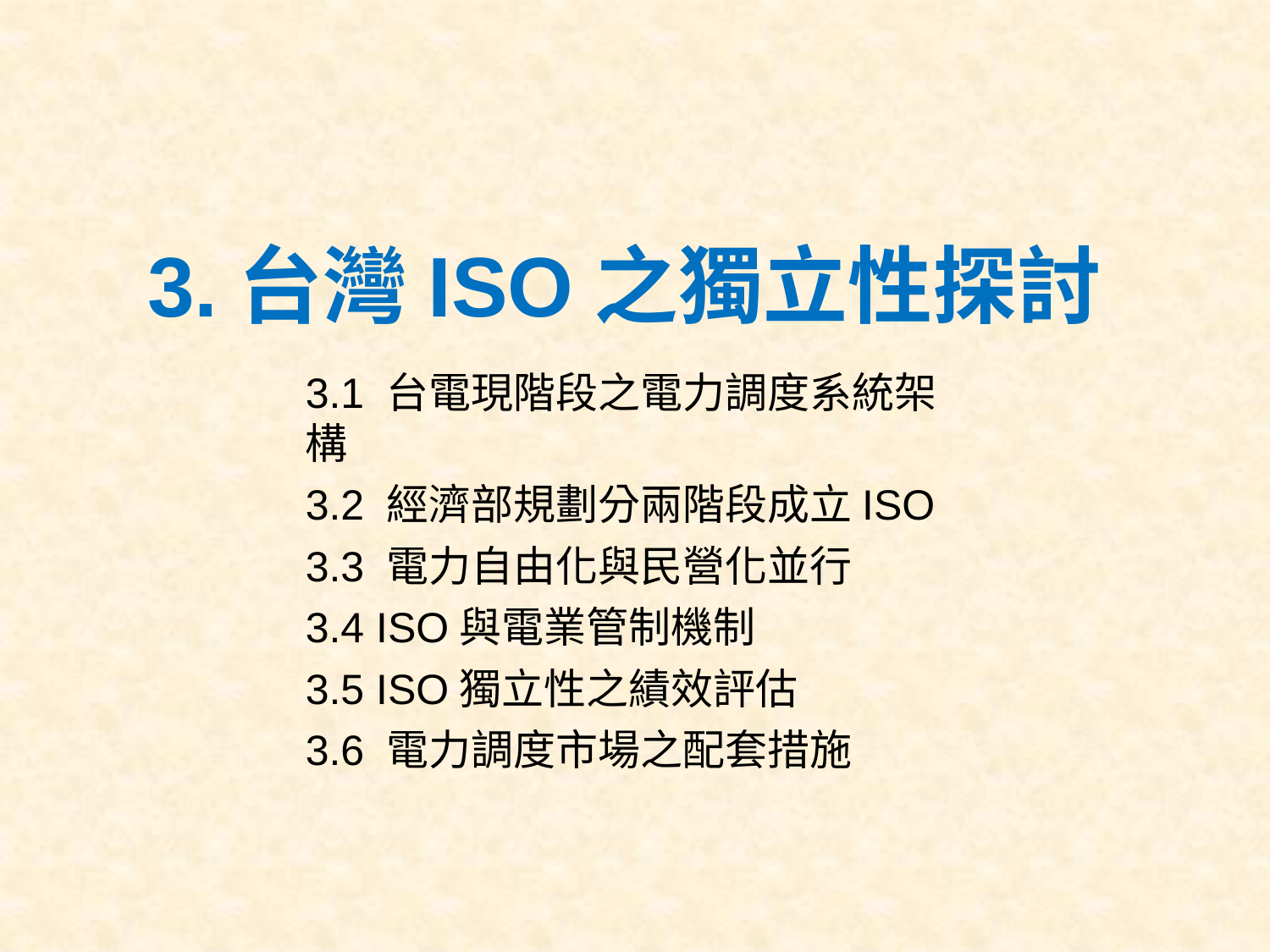

3.台灣ISO之獨立性探討

3.1 台電現階段之電力調度系統架構
3.2 經濟部規劃分兩階段成立ISO
3.3 電力自由化與民營化並行
3.4 ISO與電業管制機制
3.5 ISO獨立性之績效評估
3.6 電力調度市場之配套措施